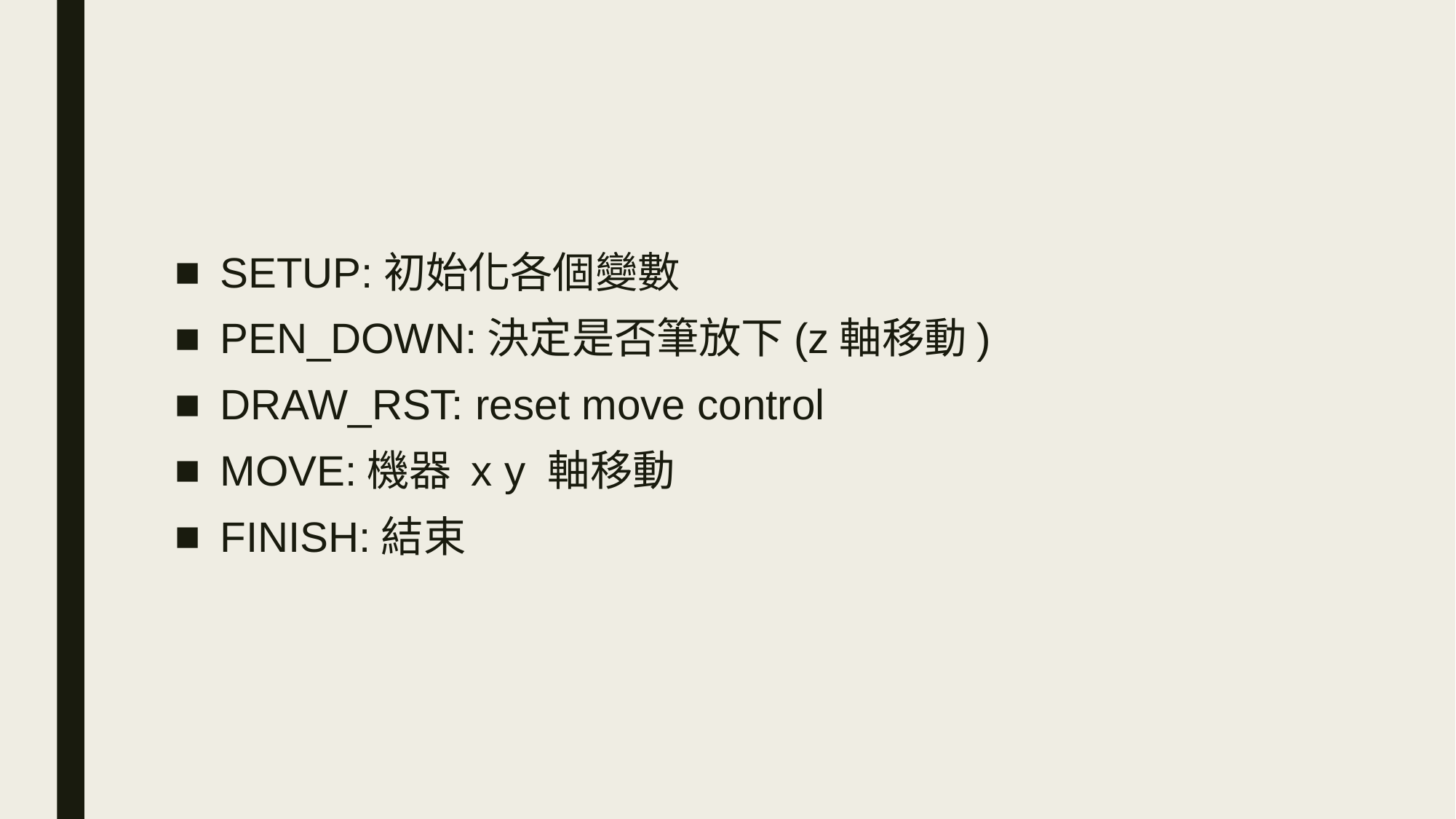

SETUP:初始化各個變數
PEN_DOWN:決定是否筆放下(z軸移動)
DRAW_RST: reset move control
MOVE:機器 x y 軸移動
FINISH:結束